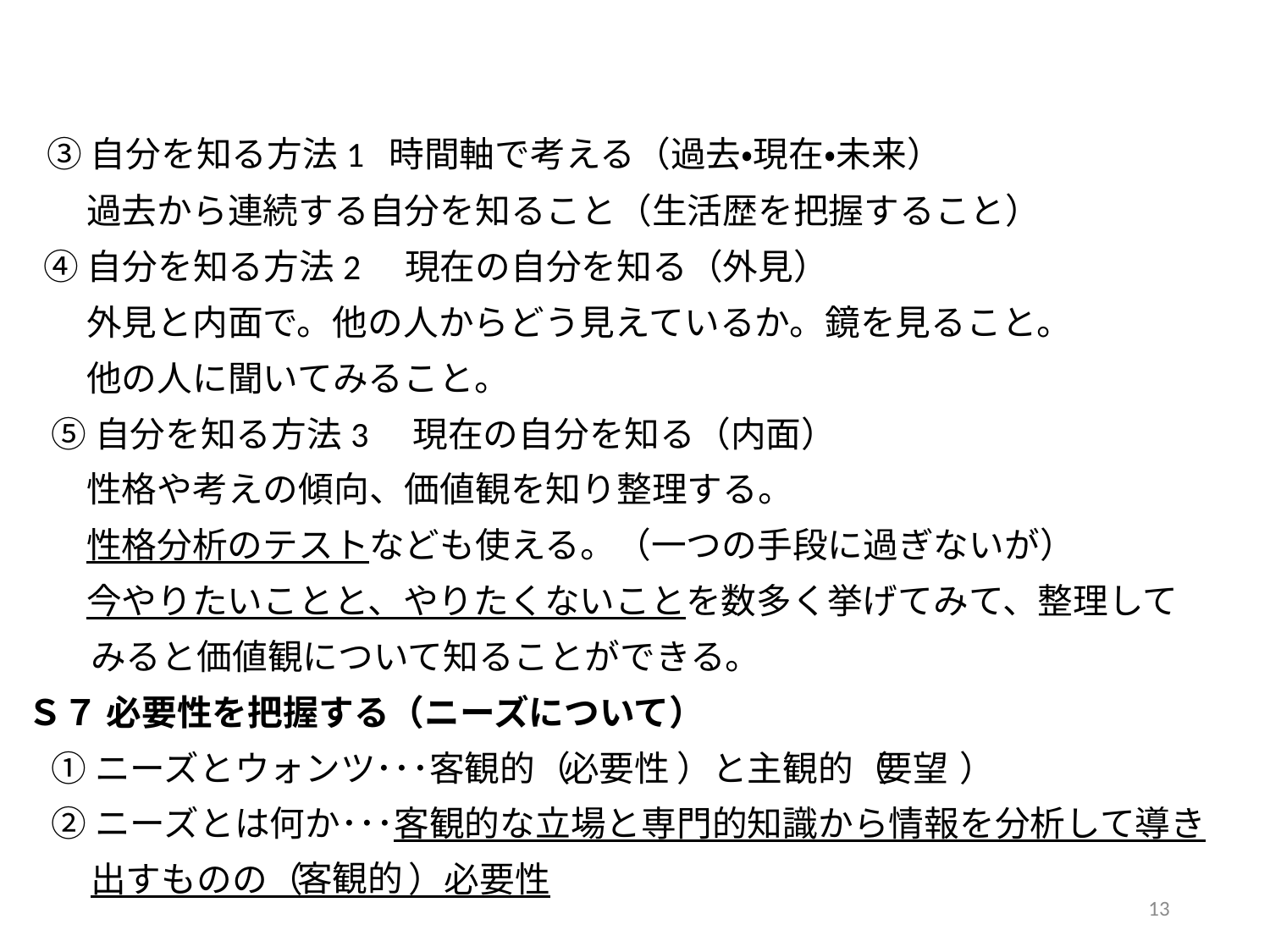

③自分を知る方法1  時間軸で考える（過去・現在・未来）
　   過去から連続する自分を知ること（生活歴を把握すること）
  ④自分を知る方法2　現在の自分を知る（外見）
　   外見と内面で。他の人からどう見えているか。鏡を見ること。
　   他の人に聞いてみること。
   ⑤自分を知る方法3　現在の自分を知る（内面）
　   性格や考えの傾向、価値観を知り整理する。
　   性格分析のテストなども使える。（一つの手段に過ぎないが）
　   今やりたいことと、やりたくないことを数多く挙げてみて、整理して
       みると価値観について知ることができる。
Ｓ７ 必要性を把握する（ニーズについて）
   ①ニーズとウォンツ･･･客観的（　　　）と主観的（　　）
   ②ニーズとは何か･･･客観的な立場と専門的知識から情報を分析して導き
       出すものの（　　　）必要性

必要性
要望
客観的
13